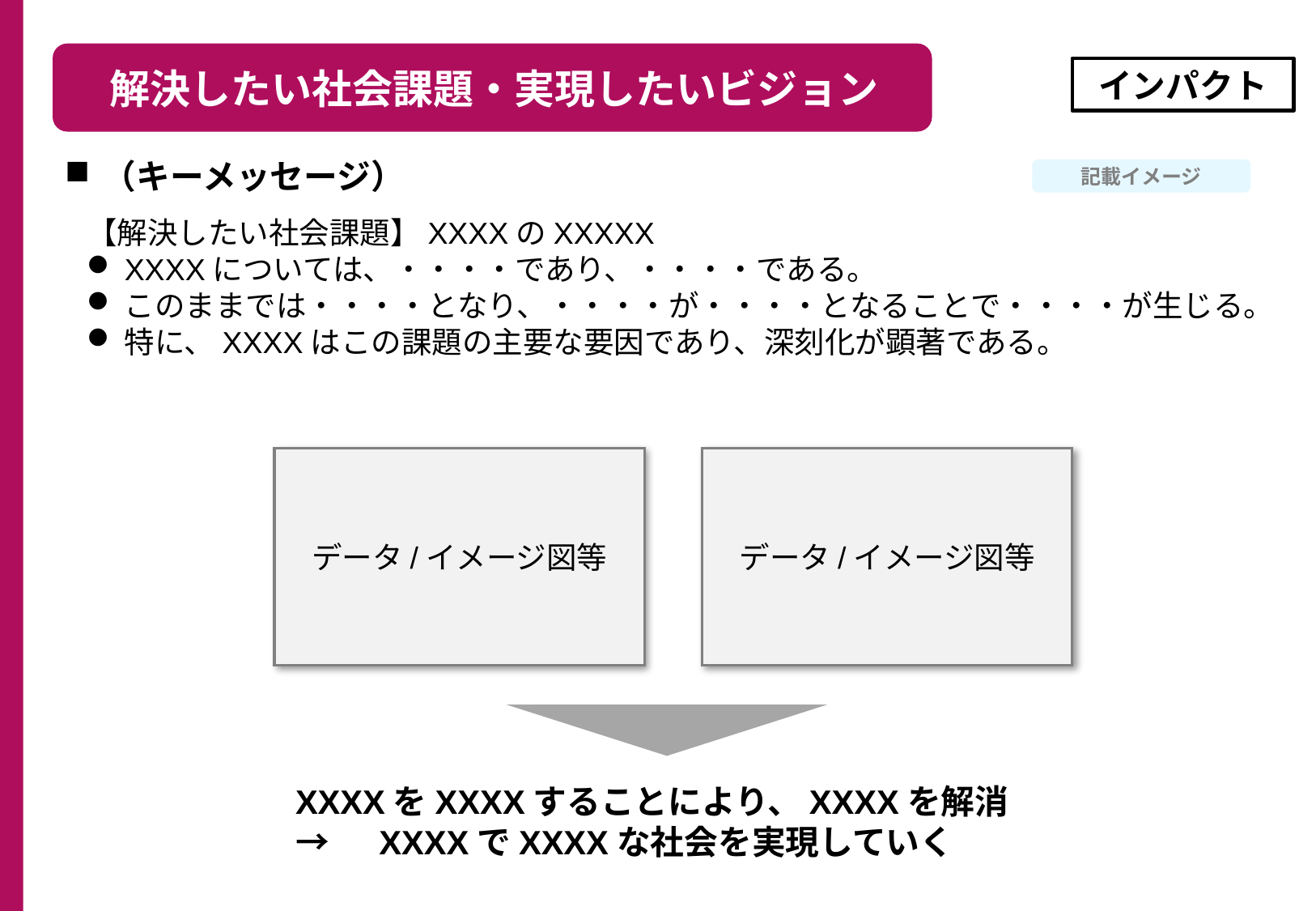

解決したい社会課題・実現したいビジョン
インパクト
（キーメッセージ）
記載イメージ
【解決したい社会課題】XXXXのXXXXX
XXXXについては、・・・・であり、・・・・である。
このままでは・・・・となり、・・・・が・・・・となることで・・・・が生じる。
特に、XXXXはこの課題の主要な要因であり、深刻化が顕著である。
データ/イメージ図等
データ/イメージ図等

XXXXをXXXXすることにより、XXXXを解消
→　XXXXでXXXXな社会を実現していく